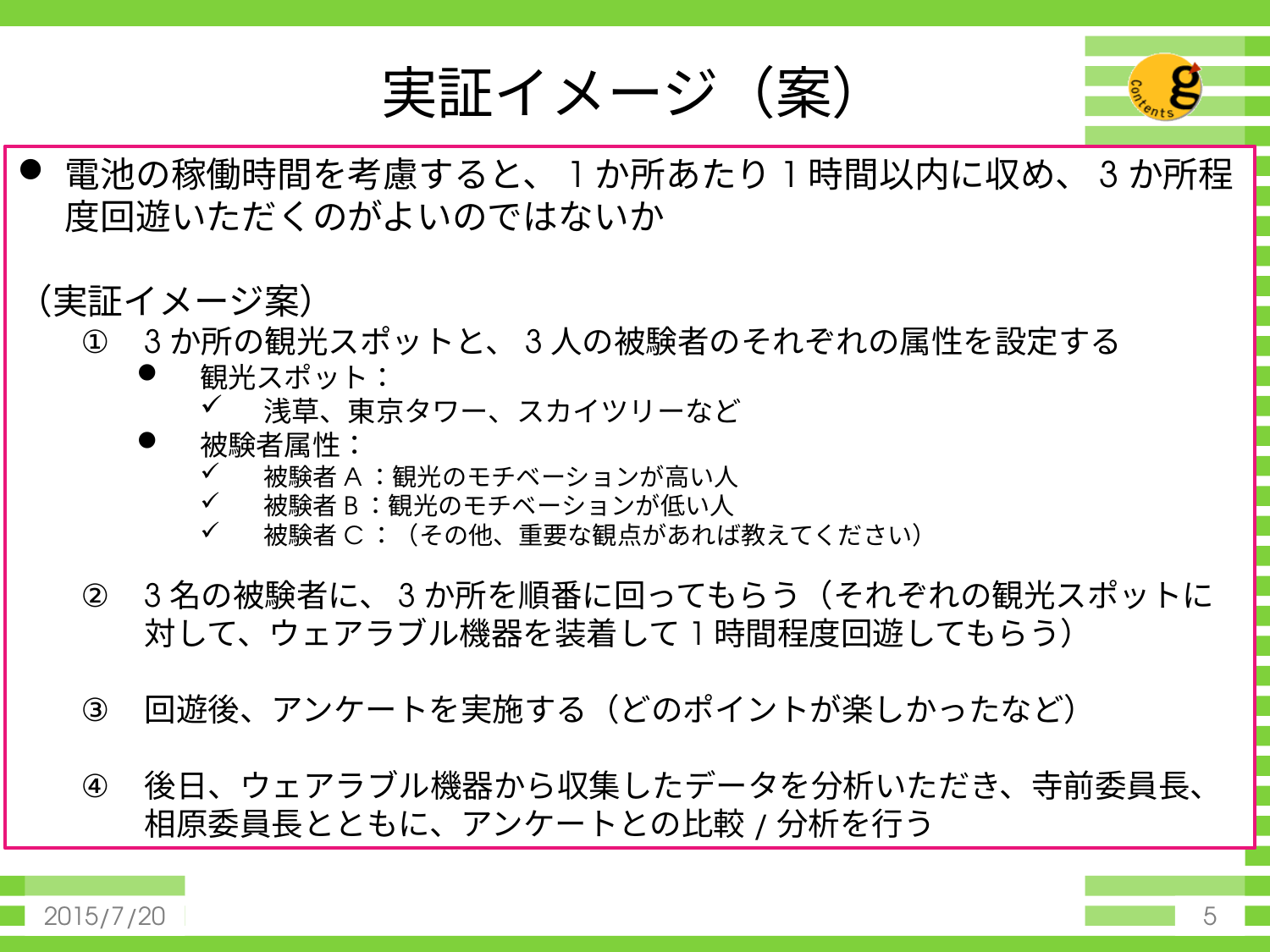

# 実証イメージ（案）
電池の稼働時間を考慮すると、1か所あたり1時間以内に収め、3か所程度回遊いただくのがよいのではないか

（実証イメージ案）
3か所の観光スポットと、3人の被験者のそれぞれの属性を設定する
観光スポット：
浅草、東京タワー、スカイツリーなど
被験者属性：
被験者A：観光のモチベーションが高い人
被験者B：観光のモチベーションが低い人
被験者C：（その他、重要な観点があれば教えてください）

3名の被験者に、3か所を順番に回ってもらう（それぞれの観光スポットに対して、ウェアラブル機器を装着して1時間程度回遊してもらう）

回遊後、アンケートを実施する（どのポイントが楽しかったなど）

後日、ウェアラブル機器から収集したデータを分析いただき、寺前委員長、相原委員長とともに、アンケートとの比較/分析を行う
2015/7/20
5